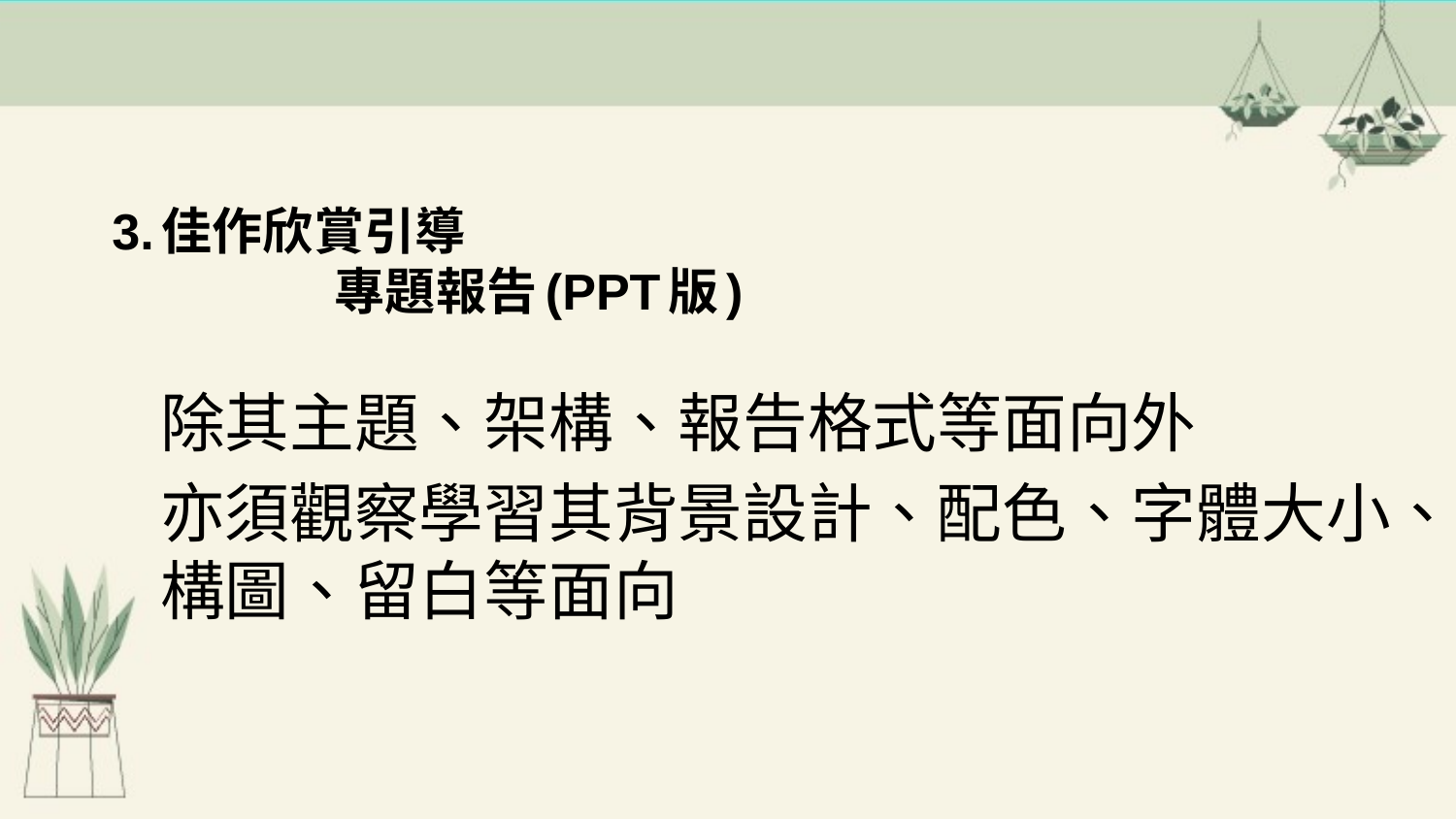

# 3.佳作欣賞引導 專題報告(PPT版)
除其主題、架構、報告格式等面向外
亦須觀察學習其背景設計、配色、字體大小、構圖、留白等面向